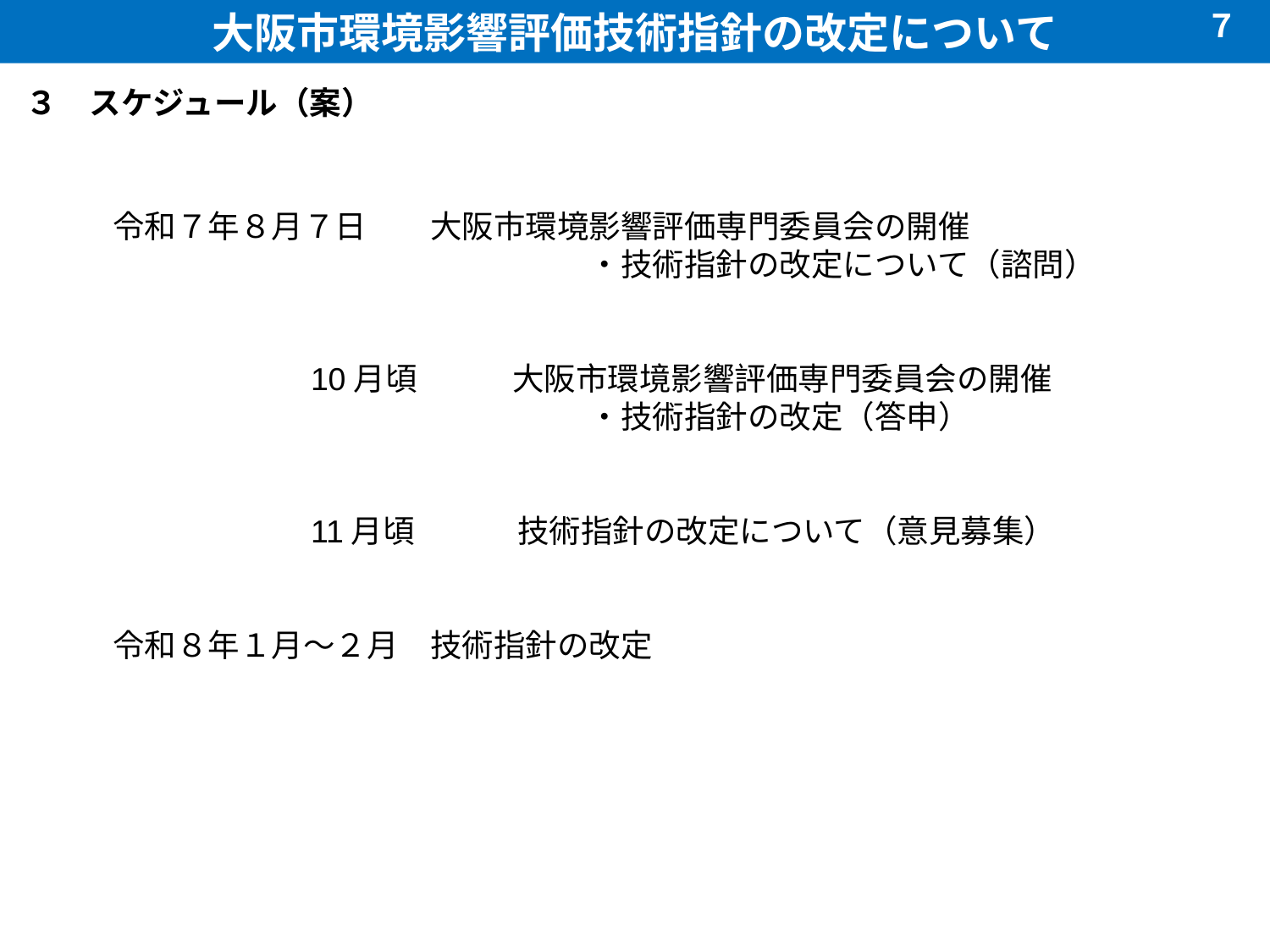

大阪市環境影響評価技術指針の改定について
７
３　スケジュール（案）
令和７年８月７日　　大阪市環境影響評価専門委員会の開催
　　　　　　　　　　　　　　　・技術指針の改定について（諮問）

　　　　　　10月頃　　　大阪市環境影響評価専門委員会の開催
　　　　　　　　　　　　　　　・技術指針の改定（答申）

　　　　　　11月頃　　 　技術指針の改定について（意見募集）

令和８年１月～２月　技術指針の改定